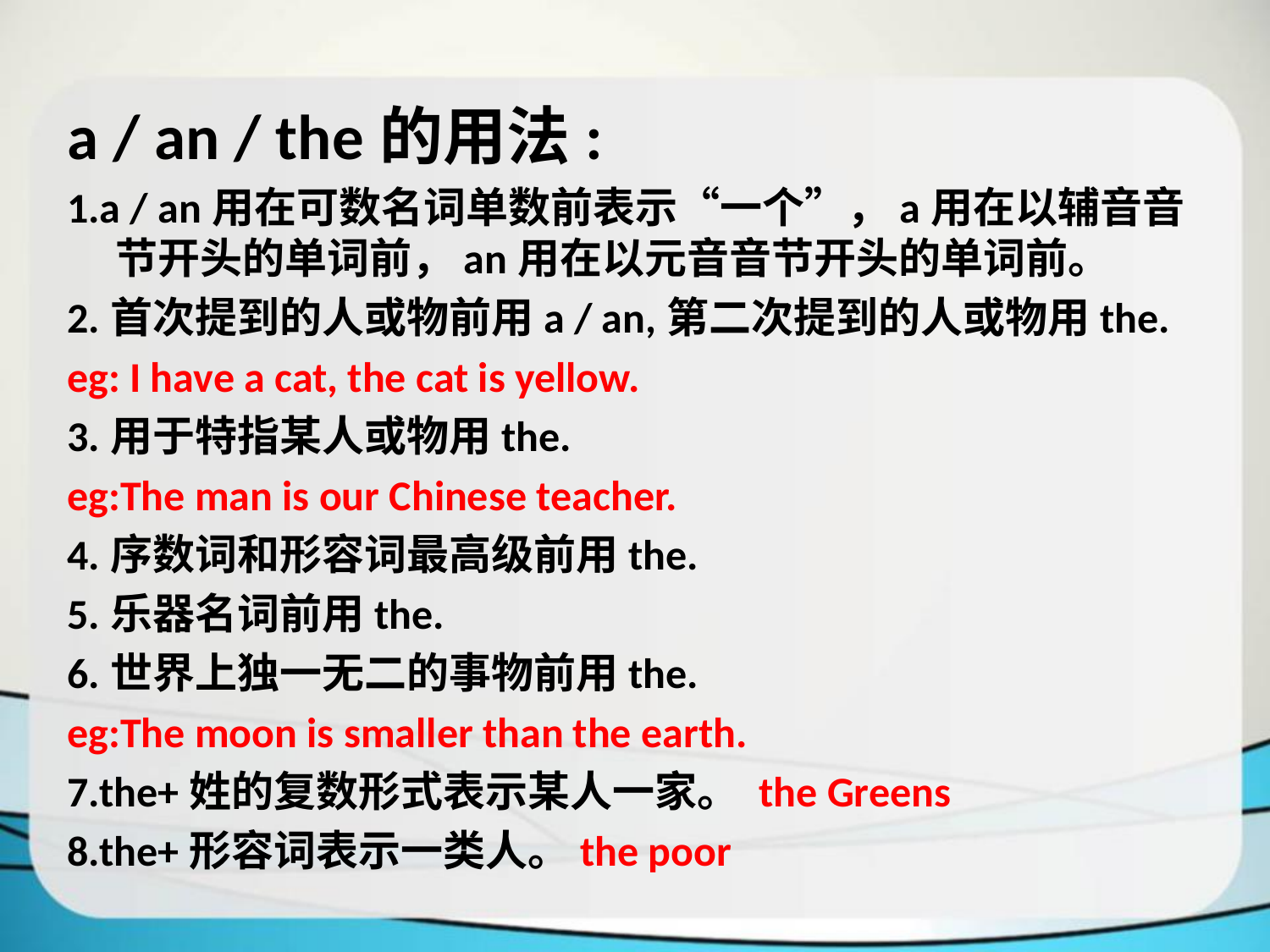

a / an / the的用法:
1.a / an用在可数名词单数前表示“一个”，a用在以辅音音节开头的单词前，an用在以元音音节开头的单词前。
2.首次提到的人或物前用a / an,第二次提到的人或物用the.
eg: I have a cat, the cat is yellow.
3.用于特指某人或物用the.
eg:The man is our Chinese teacher.
4.序数词和形容词最高级前用the.
5.乐器名词前用the.
6.世界上独一无二的事物前用the.
eg:The moon is smaller than the earth.
7.the+姓的复数形式表示某人一家。 the Greens
8.the+形容词表示一类人。the poor